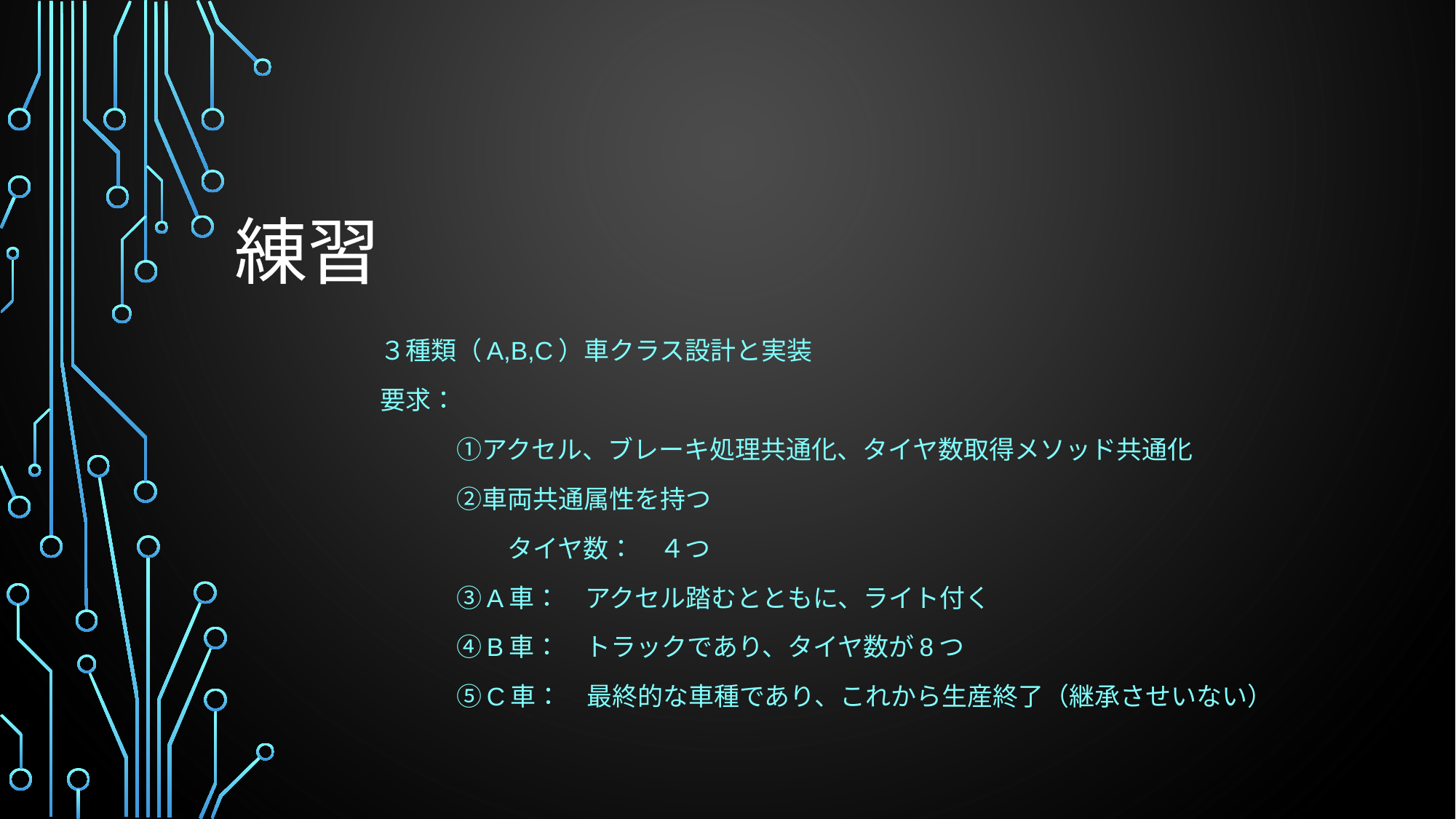

# 練習
３種類（A,B,C）車クラス設計と実装
要求：
　　　①アクセル、ブレーキ処理共通化、タイヤ数取得メソッド共通化
　　　②車両共通属性を持つ
　　　　　タイヤ数：　４つ
　　　③A車：　アクセル踏むとともに、ライト付く
　　　④B車：　トラックであり、タイヤ数が8つ
　　　⑤C車：　最終的な車種であり、これから生産終了（継承させいない）

31